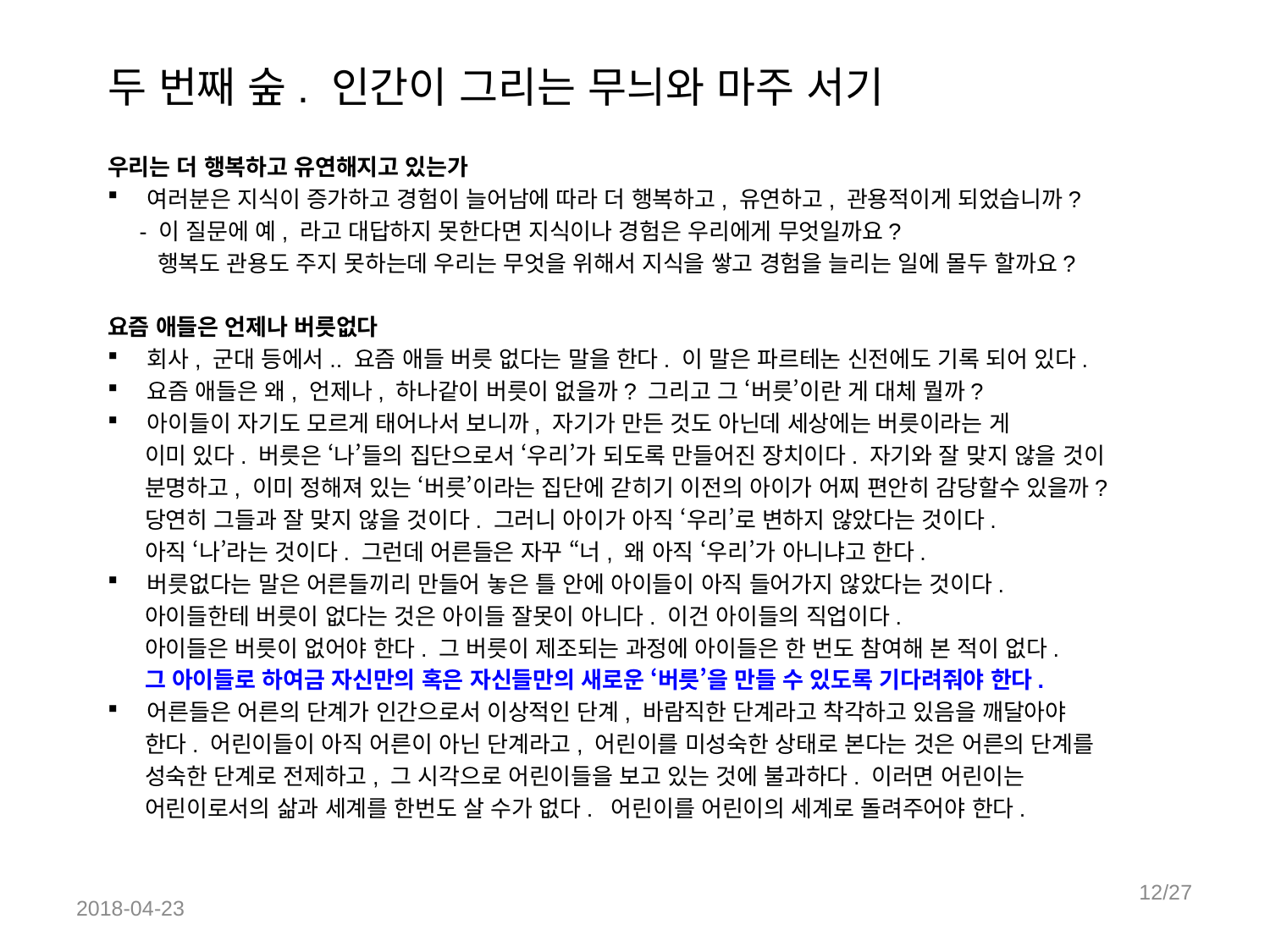

# 두 번째 숲. 인간이 그리는 무늬와 마주 서기
우리는 더 행복하고 유연해지고 있는가
여러분은 지식이 증가하고 경험이 늘어남에 따라 더 행복하고, 유연하고, 관용적이게 되었습니까?
     - 이 질문에 예, 라고 대답하지 못한다면 지식이나 경험은 우리에게 무엇일까요?
       행복도 관용도 주지 못하는데 우리는 무엇을 위해서 지식을 쌓고 경험을 늘리는 일에 몰두 할까요?

요즘 애들은 언제나 버릇없다
회사, 군대 등에서.. 요즘 애들 버릇 없다는 말을 한다. 이 말은 파르테논 신전에도 기록 되어 있다.
요즘 애들은 왜, 언제나, 하나같이 버릇이 없을까? 그리고 그 ‘버릇’이란 게 대체 뭘까?
아이들이 자기도 모르게 태어나서 보니까, 자기가 만든 것도 아닌데 세상에는 버릇이라는 게
     이미 있다. 버릇은 ‘나’들의 집단으로서 ‘우리’가 되도록 만들어진 장치이다. 자기와 잘 맞지 않을 것이
     분명하고, 이미 정해져 있는 ‘버릇’이라는 집단에 갇히기 이전의 아이가 어찌 편안히 감당할수 있을까?
     당연히 그들과 잘 맞지 않을 것이다. 그러니 아이가 아직 ‘우리’로 변하지 않았다는 것이다.
     아직 ‘나’라는 것이다. 그런데 어른들은 자꾸 “너, 왜 아직 ‘우리’가 아니냐고 한다.
버릇없다는 말은 어른들끼리 만들어 놓은 틀 안에 아이들이 아직 들어가지 않았다는 것이다.
     아이들한테 버릇이 없다는 것은 아이들 잘못이 아니다. 이건 아이들의 직업이다.
     아이들은 버릇이 없어야 한다. 그 버릇이 제조되는 과정에 아이들은 한 번도 참여해 본 적이 없다.
     그 아이들로 하여금 자신만의 혹은 자신들만의 새로운 ‘버릇’을 만들 수 있도록 기다려줘야 한다.
어른들은 어른의 단계가 인간으로서 이상적인 단계, 바람직한 단계라고 착각하고 있음을 깨달아야
     한다. 어린이들이 아직 어른이 아닌 단계라고, 어린이를 미성숙한 상태로 본다는 것은 어른의 단계를
     성숙한 단계로 전제하고, 그 시각으로 어린이들을 보고 있는 것에 불과하다. 이러면 어린이는
     어린이로서의 삶과 세계를 한번도 살 수가 없다.  어린이를 어린이의 세계로 돌려주어야 한다.
12/27
2018-04-23